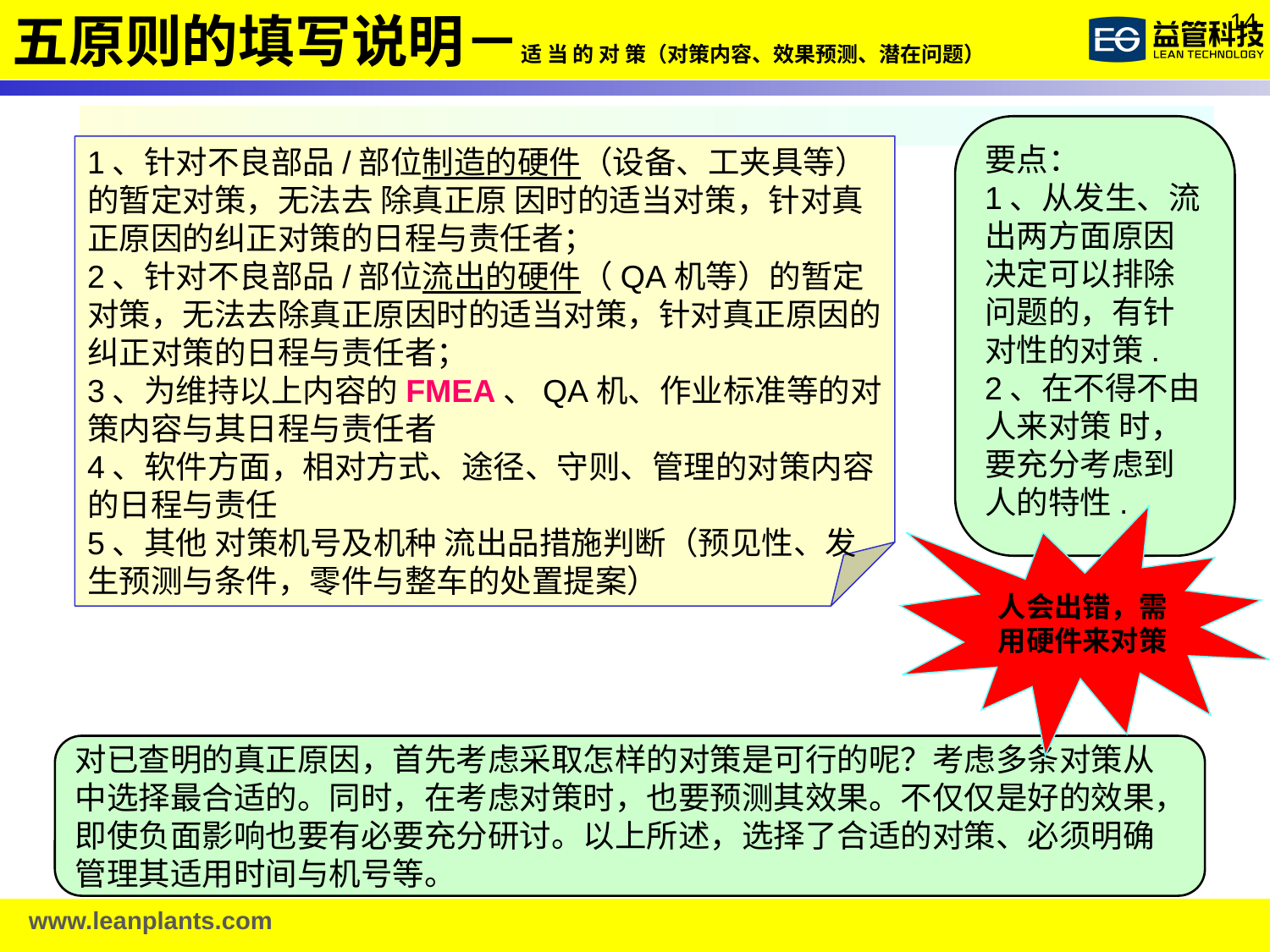

五原则的填写说明－适 当 的 对 策（对策内容、效果预测、潜在问题）
14

要点：
1、从发生、流出两方面原因决定可以排除问题的，有针对性的对策.
2、在不得不由人来对策 时，要充分考虑到人的特性.
1、针对不良部品/部位制造的硬件（设备、工夹具等）的暂定对策，无法去 除真正原 因时的适当对策，针对真正原因的纠正对策的日程与责任者；
2、针对不良部品/部位流出的硬件（QA机等）的暂定对策，无法去除真正原因时的适当对策，针对真正原因的纠正对策的日程与责任者；
3、为维持以上内容的FMEA、QA机、作业标准等的对策内容与其日程与责任者
4、软件方面，相对方式、途径、守则、管理的对策内容的日程与责任
5、其他 对策机号及机种 流出品措施判断（预见性、发生预测与条件，零件与整车的处置提案）
人会出错，需用硬件来对策
对已查明的真正原因，首先考虑采取怎样的对策是可行的呢？考虑多条对策从中选择最合适的。同时，在考虑对策时，也要预测其效果。不仅仅是好的效果，即使负面影响也要有必要充分研讨。以上所述，选择了合适的对策、必须明确管理其适用时间与机号等。